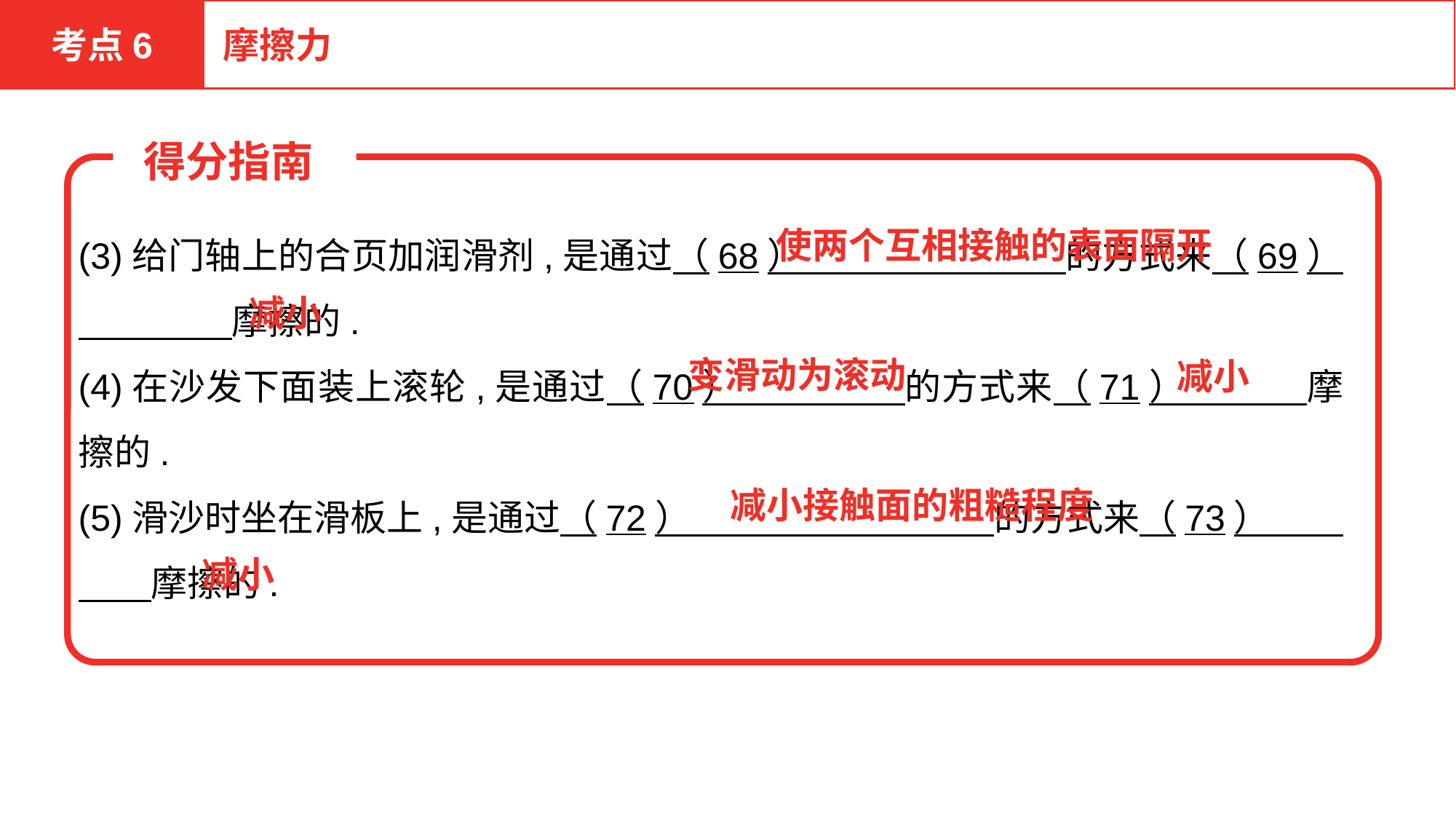

考点6
摩擦力
 得分指南

(3)给门轴上的合页加润滑剂,是通过（68）　                　  　的方式来（69）　　 　　摩擦的.
(4)在沙发下面装上滚轮,是通过（70）　　 　     的方式来（71）　　 　摩擦的.
(5)滑沙时坐在滑板上,是通过（72）                　　   　　的方式来（73）　　 　　摩擦的.
使两个互相接触的表面隔开
减小
变滑动为滚动
减小
减小接触面的粗糙程度
减小